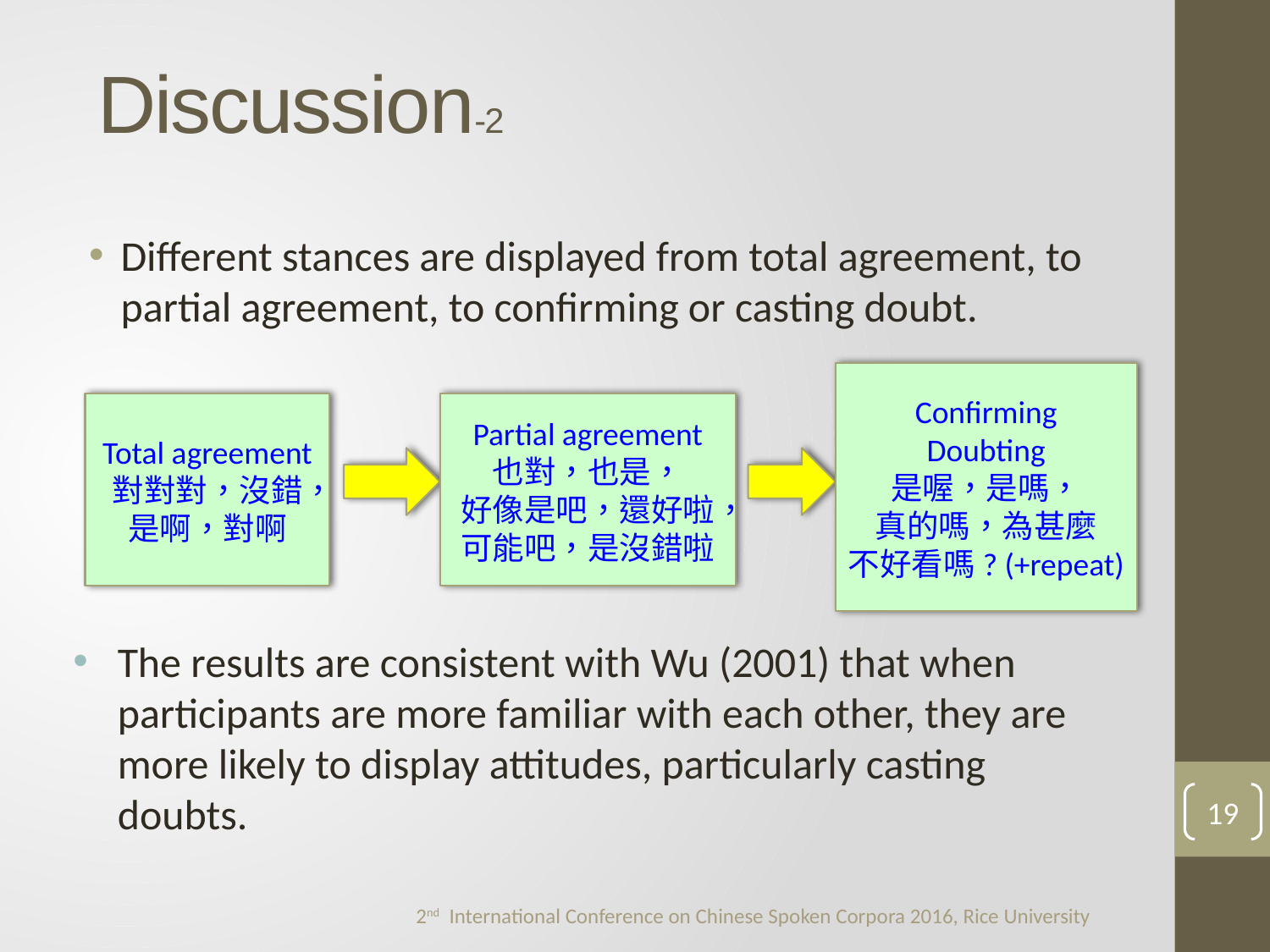

# Discussion-2
Different stances are displayed from total agreement, to partial agreement, to confirming or casting doubt.

The results are consistent with Wu (2001) that when participants are more familiar with each other, they are more likely to display attitudes, particularly casting doubts.

Confirming
Doubting
是喔，是嗎，
真的嗎，為甚麼
不好看嗎? (+repeat)
Total agreement
對對對，沒錯，
是啊，對啊
Partial agreement
也對，也是，
好像是吧，還好啦，可能吧，是沒錯啦

19

2nd  International Conference on Chinese Spoken Corpora 2016, Rice University